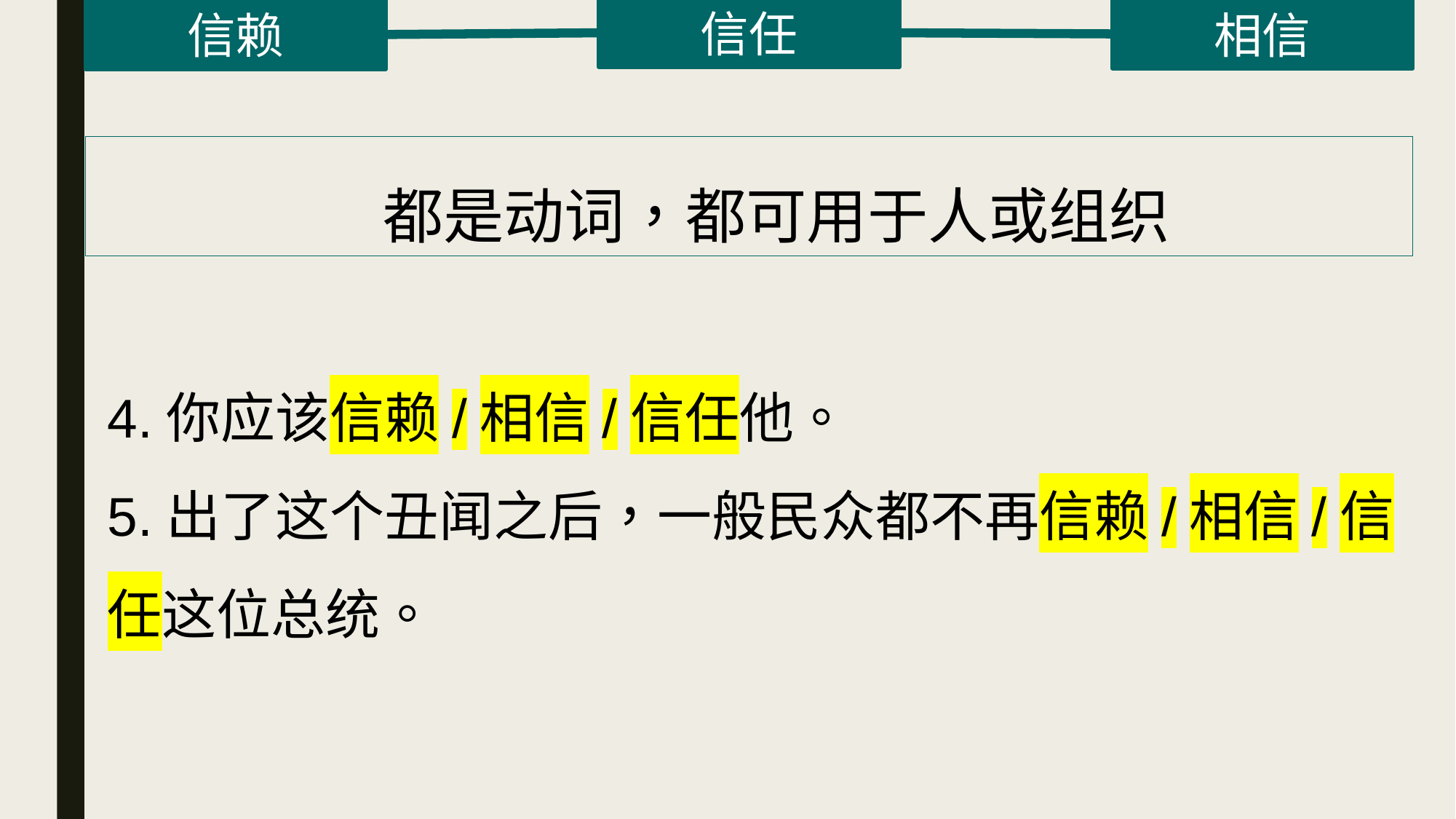

信任
相信
信赖
都是动词，都可用于人或组织
|  |
| --- |
4.你应该信赖/相信/信任他。
5.出了这个丑闻之后，一般民众都不再信赖/相信/信任这位总统。